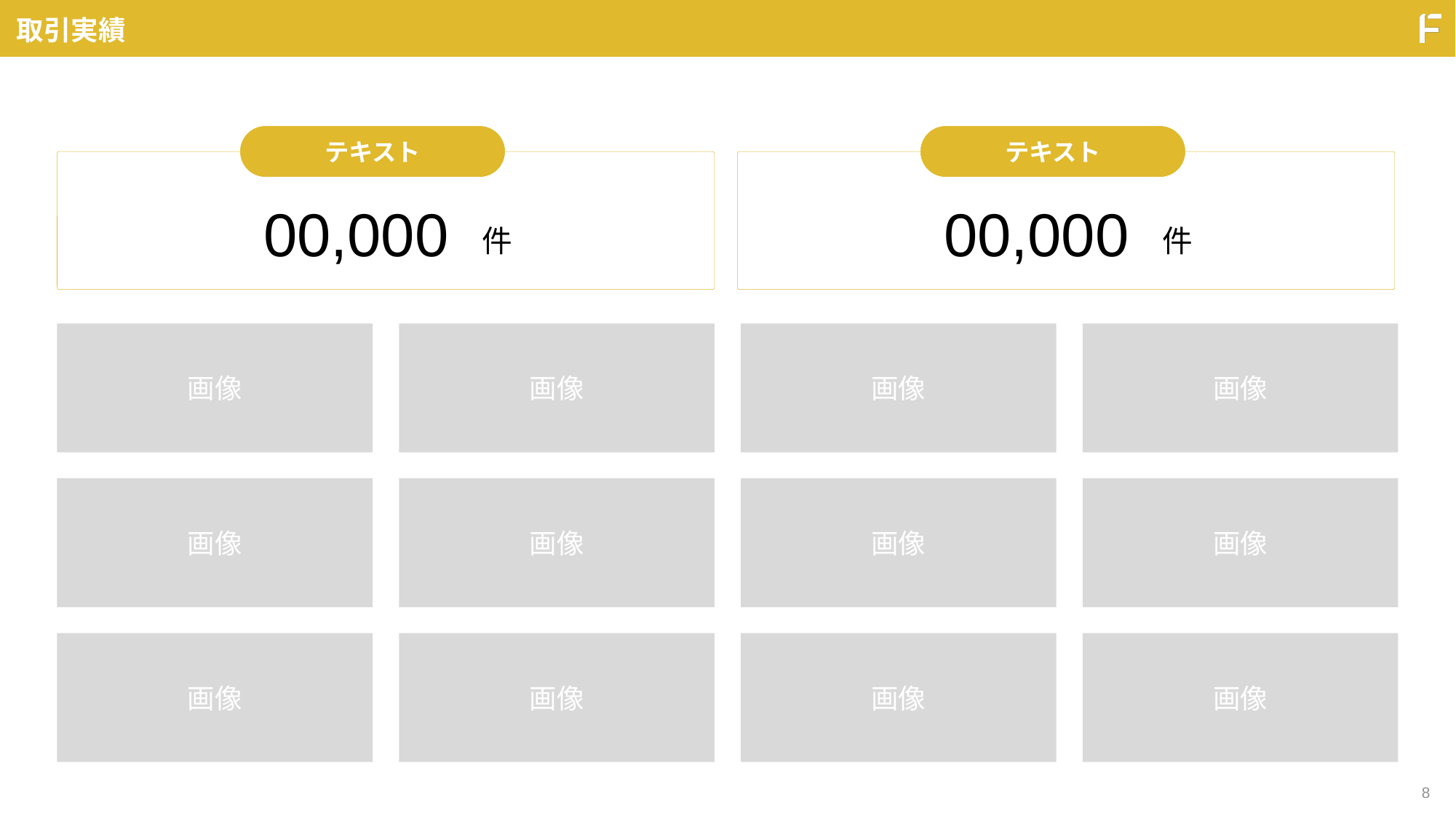

取引実績
テキスト
テキスト

00,000
件
00,000
件
画像
画像
画像
画像
画像
画像
画像
画像
画像
画像
画像
画像
8